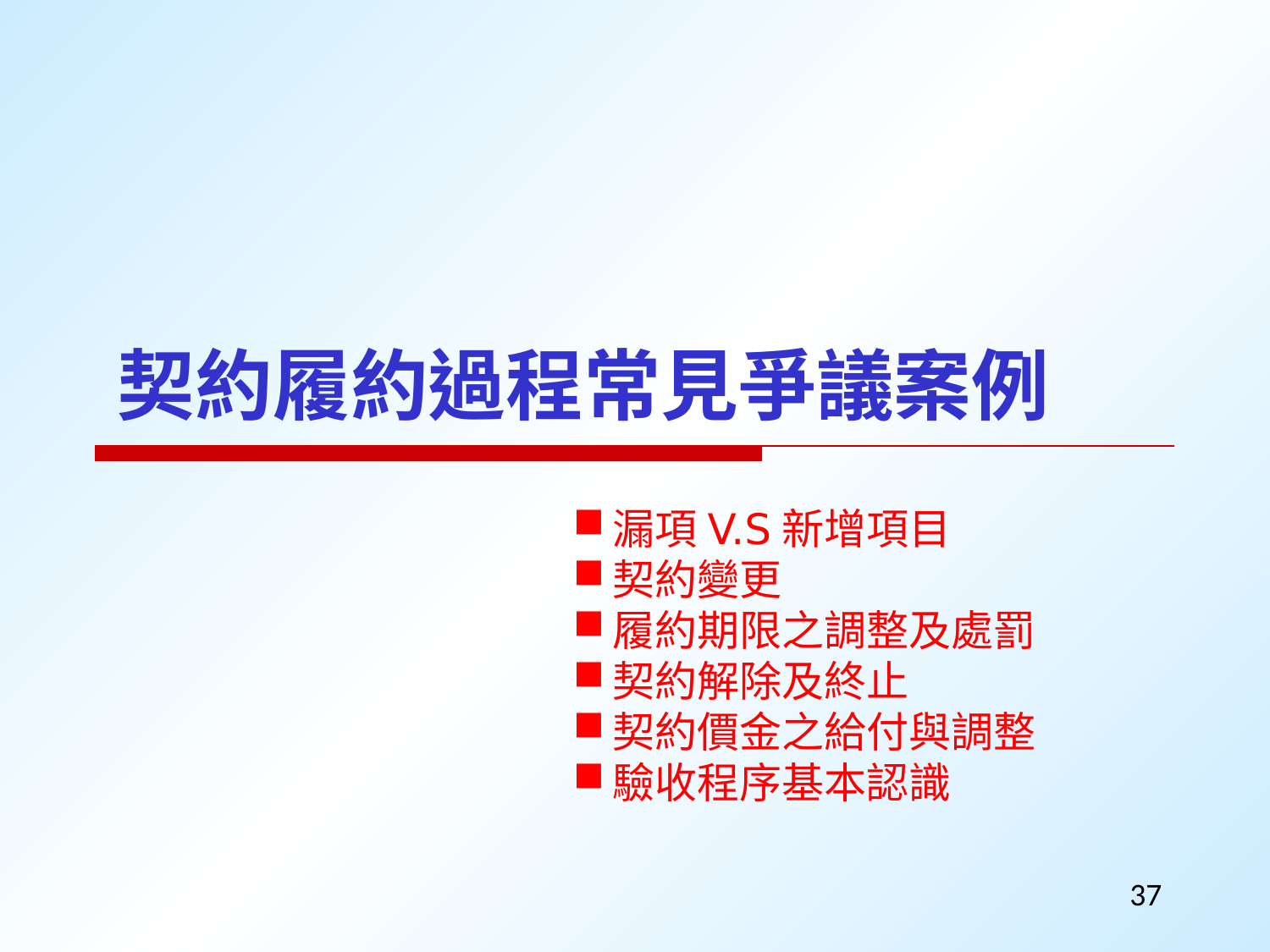

契約履約過程常見爭議案例
漏項V.S新增項目
契約變更
履約期限之調整及處罰
契約解除及終止
契約價金之給付與調整
驗收程序基本認識
37